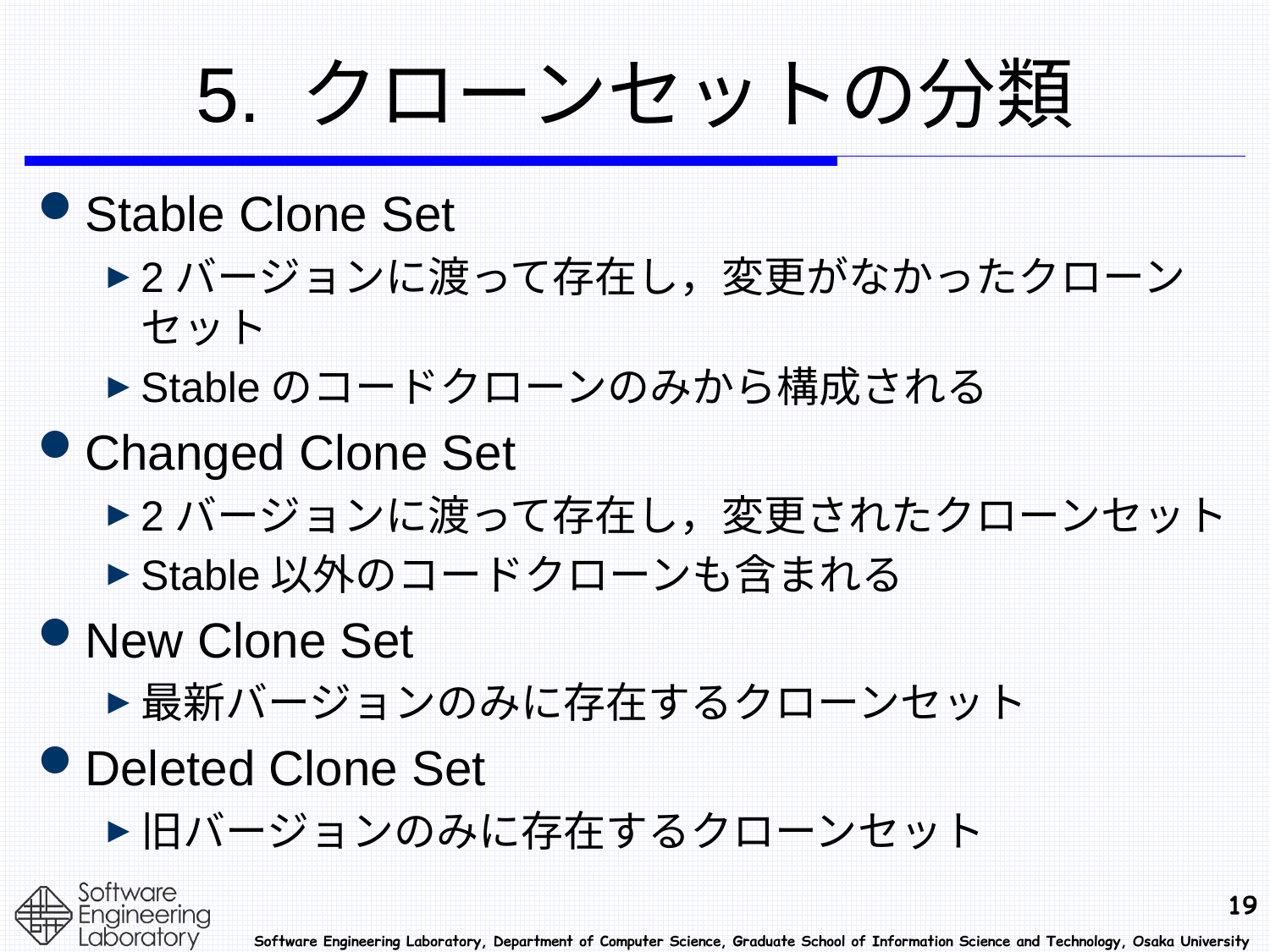

# 5. クローンセットの分類
Stable Clone Set
2バージョンに渡って存在し，変更がなかったクローンセット
Stableのコードクローンのみから構成される
Changed Clone Set
2バージョンに渡って存在し，変更されたクローンセット
Stable以外のコードクローンも含まれる
New Clone Set
最新バージョンのみに存在するクローンセット
Deleted Clone Set
旧バージョンのみに存在するクローンセット